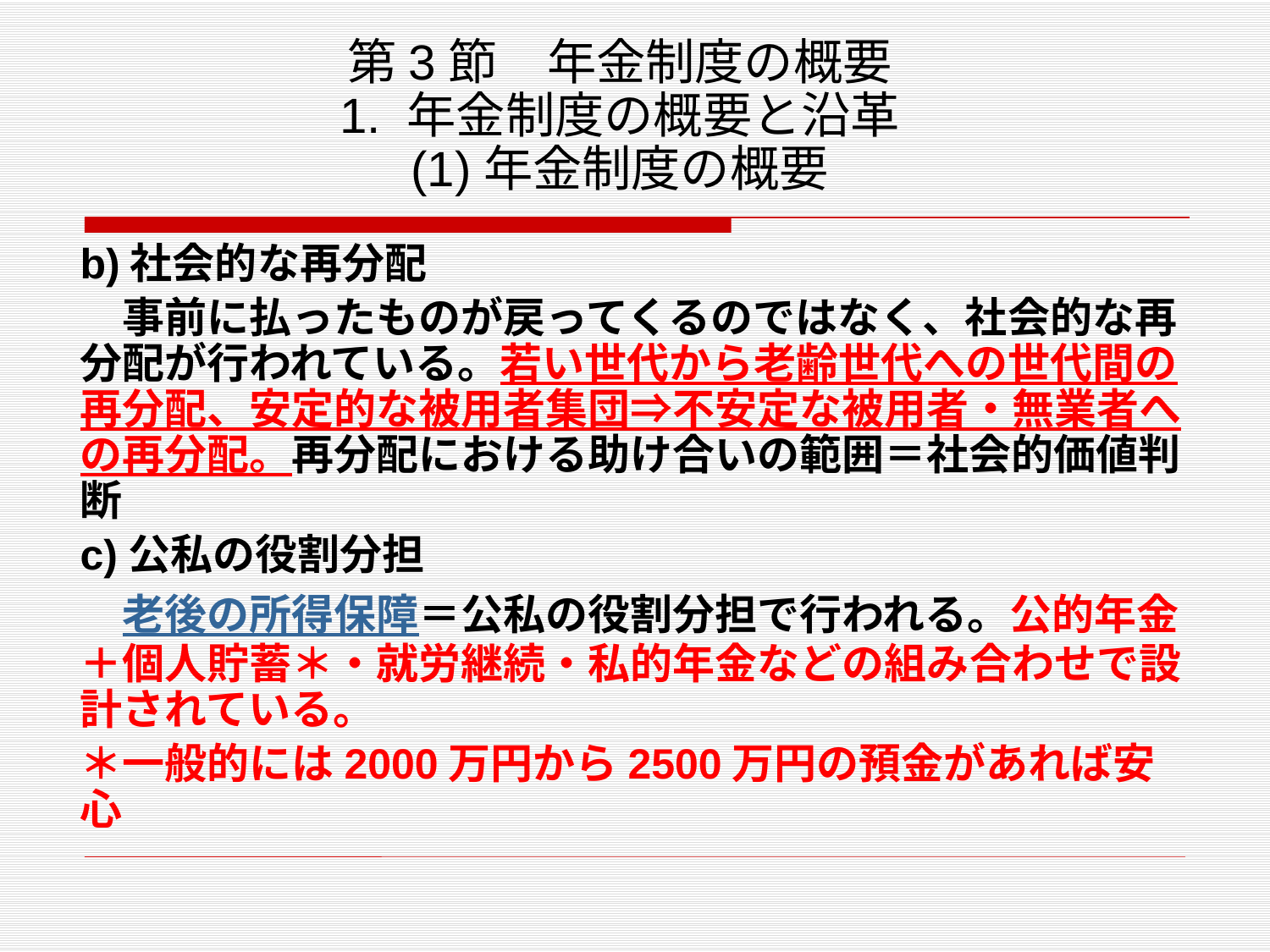

# 第3節　年金制度の概要 1. 年金制度の概要と沿革 (1)年金制度の概要
b)社会的な再分配
　事前に払ったものが戻ってくるのではなく、社会的な再分配が行われている。若い世代から老齢世代への世代間の再分配、安定的な被用者集団⇒不安定な被用者・無業者への再分配。再分配における助け合いの範囲＝社会的価値判断
c)公私の役割分担
　老後の所得保障＝公私の役割分担で行われる。公的年金＋個人貯蓄＊・就労継続・私的年金などの組み合わせで設計されている。
＊一般的には2000万円から2500万円の預金があれば安心